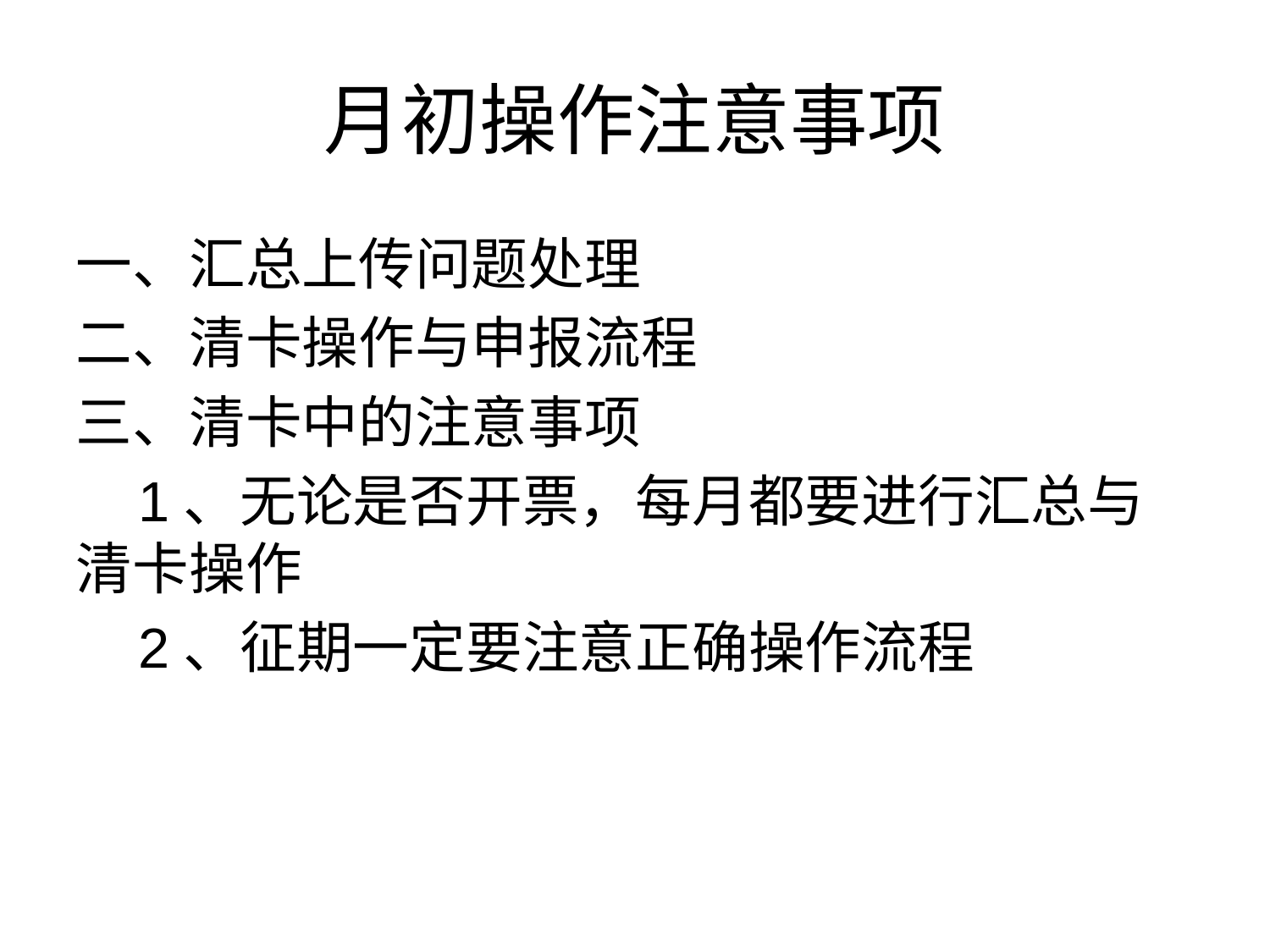

# 月初操作注意事项
一、汇总上传问题处理
二、清卡操作与申报流程
三、清卡中的注意事项
    1、无论是否开票，每月都要进行汇总与清卡操作
    2、征期一定要注意正确操作流程